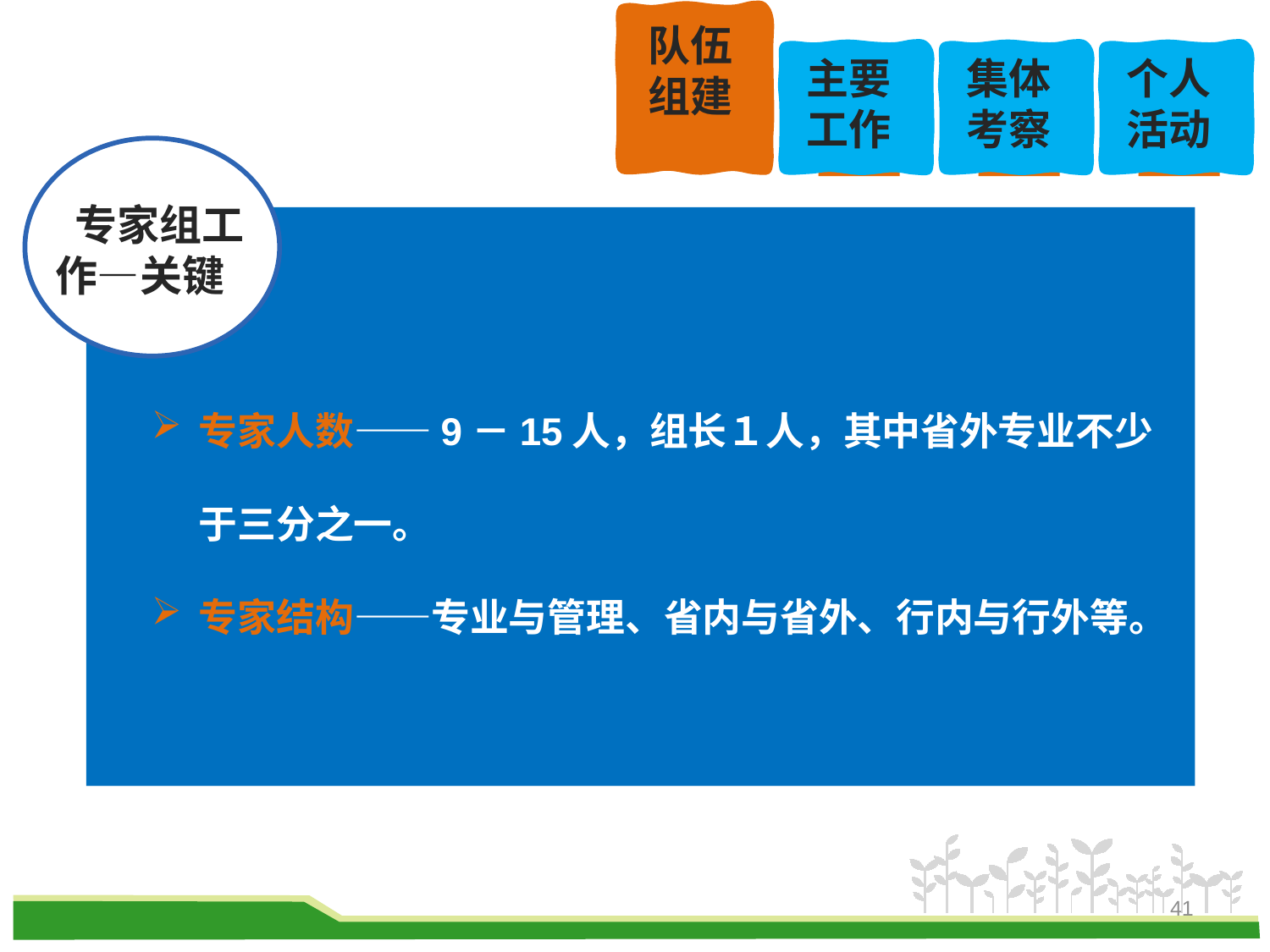

队伍
组建
课程
介绍

主要工作
课程
介绍

集体考察
课程
介绍

个人活动
课程
介绍

 专家组工作—关键

专家人数——9－15人，组长１人，其中省外专业不少于三分之一。
专家结构——专业与管理、省内与省外、行内与行外等。
41